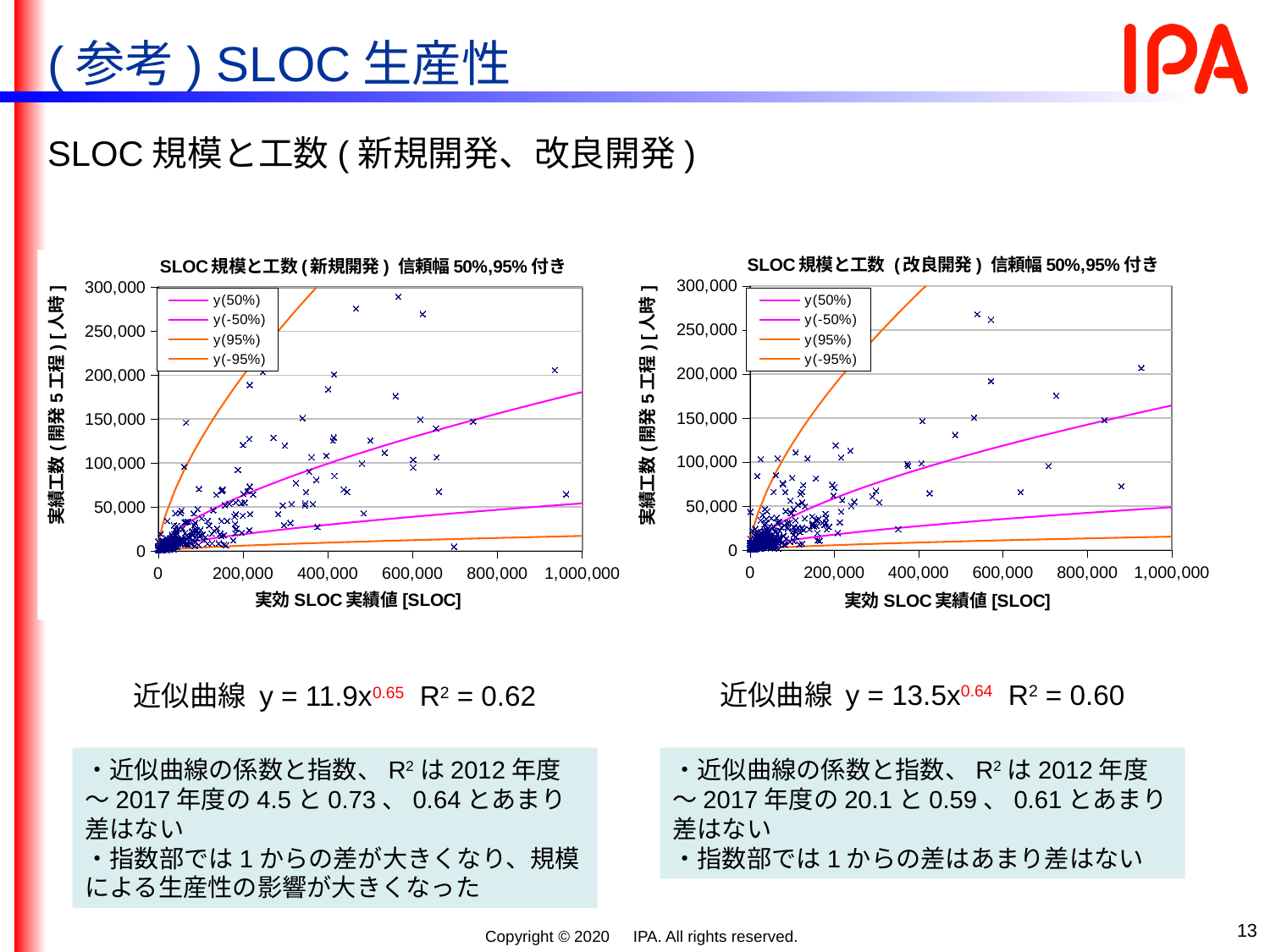

(参考) SLOC生産性
SLOC規模と工数(新規開発、改良開発)

### Chart: SLOC規模と工数(新規開発) 信頼幅50%,95%付き

| Category |  |  |  |  |  |
|---|---|---|---|---|---|

### Chart: SLOC規模と工数 (改良開発) 信頼幅50%,95%付き

| Category |  |  |  |  |  |
|---|---|---|---|---|---|
近似曲線 y = 13.5x0.64  R2 = 0.60
近似曲線 y = 11.9x0.65  R2 = 0.62
・近似曲線の係数と指数、R2は2012年度～2017年度の20.1と0.59、0.61とあまり差はない
・指数部では1からの差はあまり差はない
・近似曲線の係数と指数、R2は2012年度～2017年度の4.5と0.73、0.64とあまり差はない
・指数部では1からの差が大きくなり、規模による生産性の影響が大きくなった
13